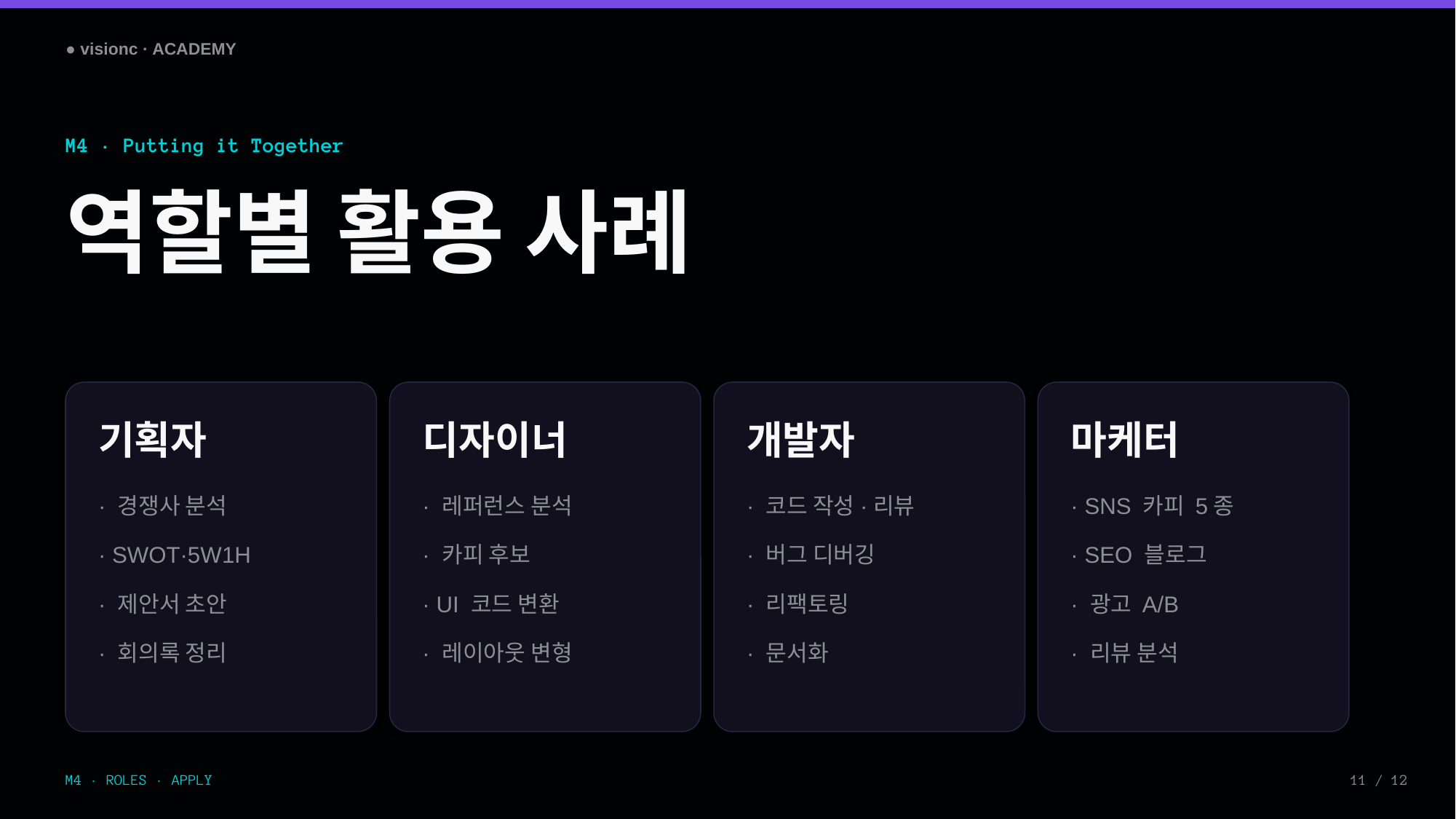

● visionc · ACADEMY
M4 · Putting it Together
역할별 활용 사례

기획자
디자이너
개발자
마케터
· 경쟁사 분석
· 레퍼런스 분석
· 코드 작성·리뷰
· SNS 카피 5종
· SWOT·5W1H
· 카피 후보
· 버그 디버깅
· SEO 블로그
· 제안서 초안
· UI 코드 변환
· 리팩토링
· 광고 A/B
· 회의록 정리
· 레이아웃 변형
· 문서화
· 리뷰 분석
M4 · ROLES · APPLY
11 / 12